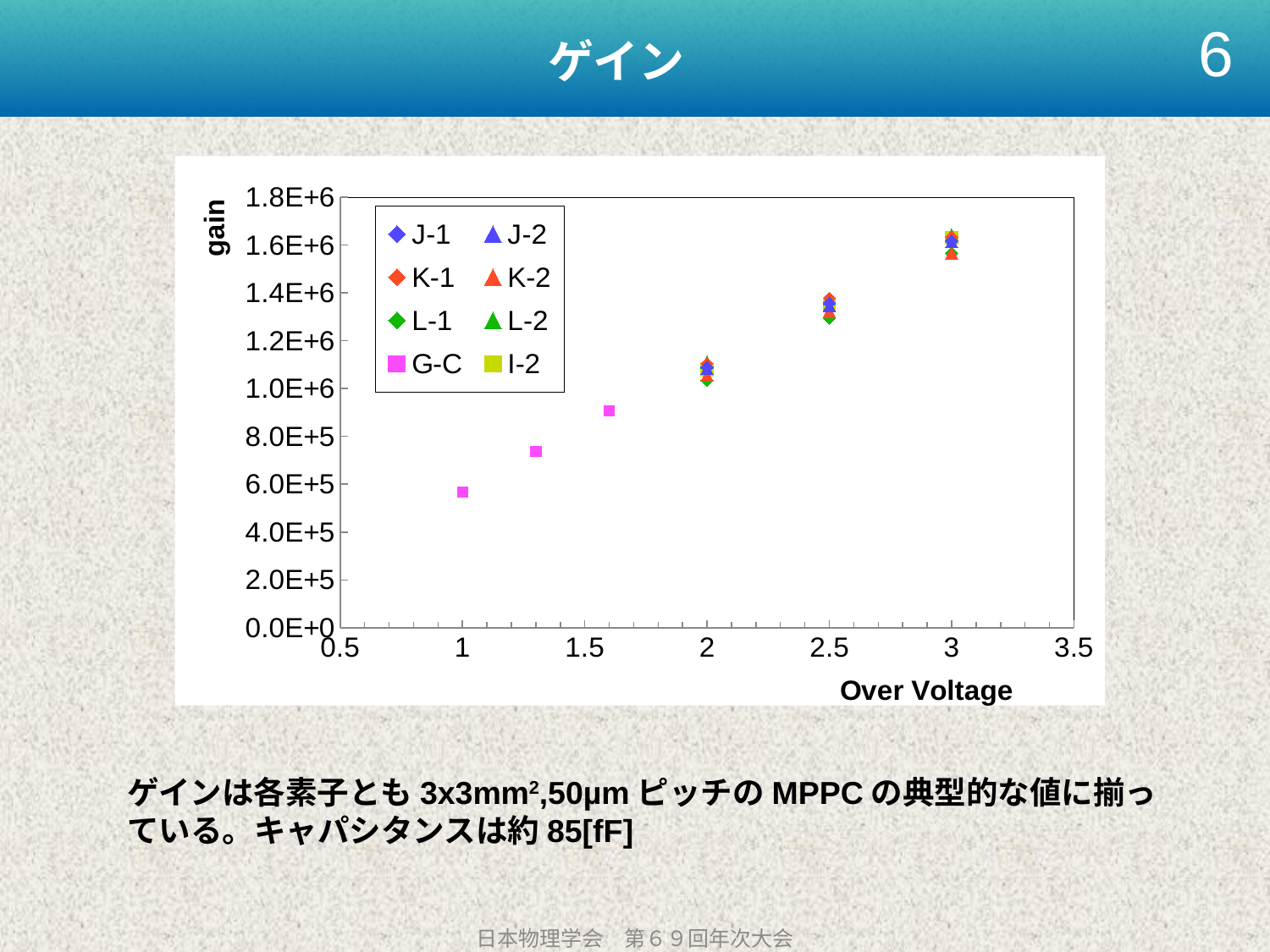

# ゲイン
6

### Chart

| Category | J-1 | J-2 | K-1 | K-2 | L-1 | L-2 | G-C | I-2 |
|---|---|---|---|---|---|---|---|---|
ゲインは各素子とも3x3mm2,50µmピッチのMPPCの典型的な値に揃っている。キャパシタンスは約85[fF]
日本物理学会　第６９回年次大会